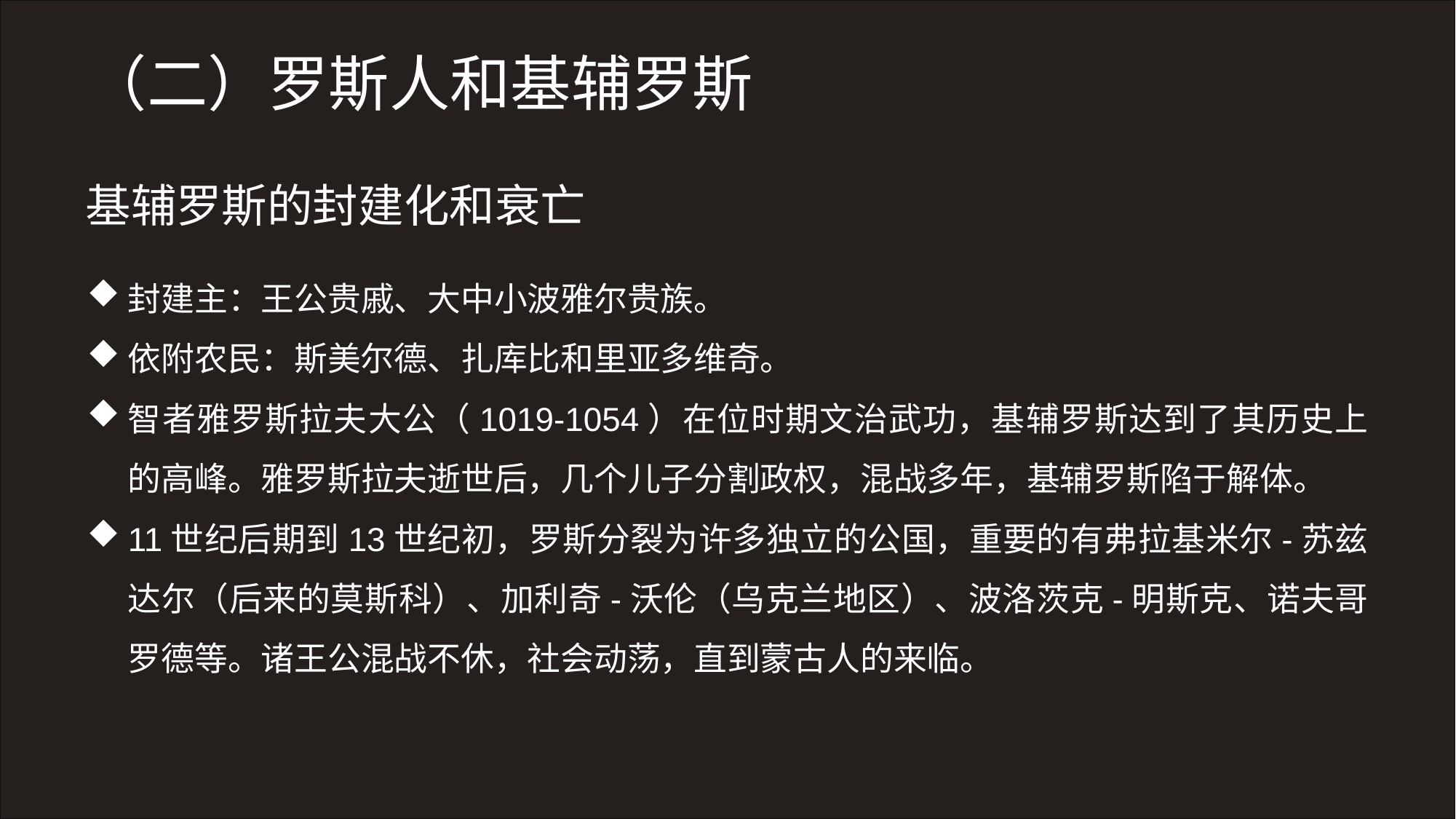

（二）罗斯人和基辅罗斯
基辅罗斯的封建化和衰亡
封建主：王公贵戚、大中小波雅尔贵族。
依附农民：斯美尔德、扎库比和里亚多维奇。
智者雅罗斯拉夫大公（1019-1054）在位时期文治武功，基辅罗斯达到了其历史上的高峰。雅罗斯拉夫逝世后，几个儿子分割政权，混战多年，基辅罗斯陷于解体。
11世纪后期到13世纪初，罗斯分裂为许多独立的公国，重要的有弗拉基米尔-苏兹达尔（后来的莫斯科）、加利奇-沃伦（乌克兰地区）、波洛茨克-明斯克、诺夫哥罗德等。诸王公混战不休，社会动荡，直到蒙古人的来临。